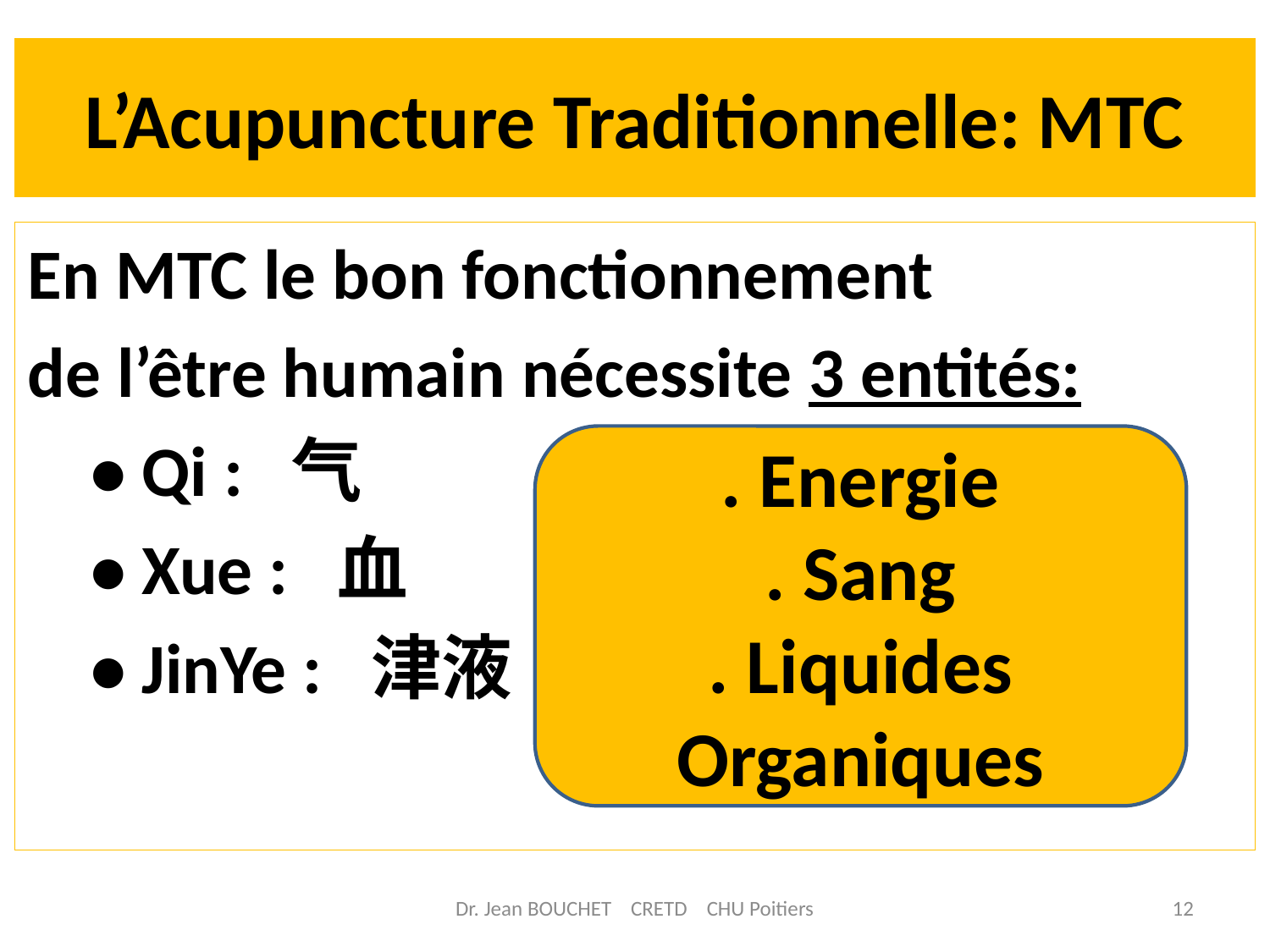

# L’Acupuncture Traditionnelle: MTC
En MTC le bon fonctionnement
de l’être humain nécessite 3 entités:
    • Qi :  气
    • Xue :  血
    • JinYe :  津液

. Energie
. Sang
. Liquides Organiques
Dr. Jean BOUCHET    CRETD    CHU Poitiers
12